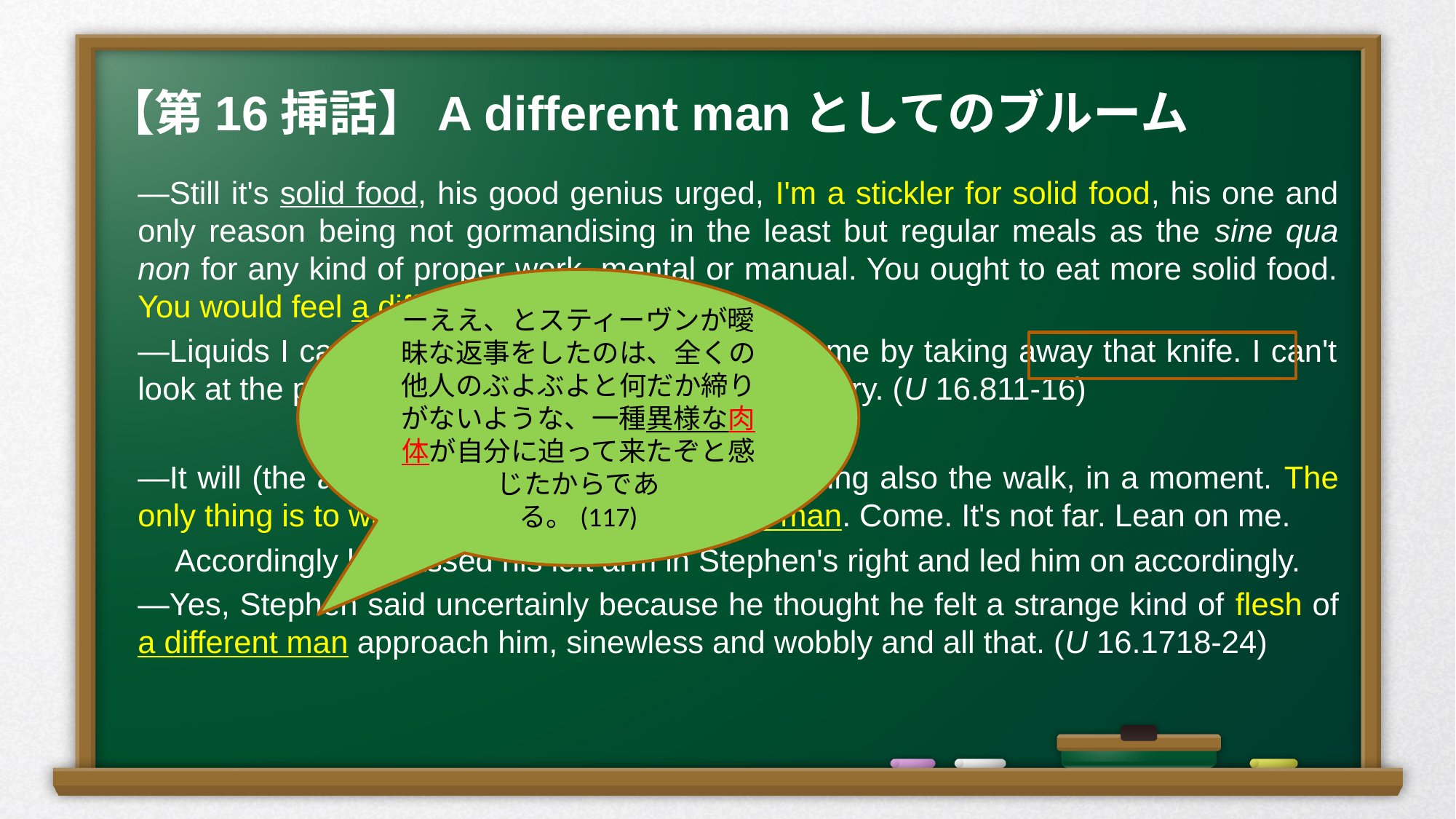

# 【第16挿話】A different manとしてのブルーム
—Still it's solid food, his good genius urged, I'm a stickler for solid food, his one and only reason being not gormandising in the least but regular meals as the sine qua non for any kind of proper work, mental or manual. You ought to eat more solid food. You would feel a different man.
—Liquids I can eat, Stephen said. But O, oblige me by taking away that knife. I can't look at the point of it. It reminds me of Roman history. (U 16.811-16)

—It will (the air) do you good, Bloom said, meaning also the walk, in a moment. The only thing is to walk then you'll feel a different man. Come. It's not far. Lean on me.
　Accordingly he passed his left arm in Stephen's right and led him on accordingly.
—Yes, Stephen said uncertainly because he thought he felt a strange kind of flesh of a different man approach him, sinewless and wobbly and all that. (U 16.1718-24)

ーええ、とスティーヴンが曖昧な返事をしたのは、全くの他人のぶよぶよと何だか締りがないような、一種異様な肉体が自分に迫って来たぞと感じたからであ
る。(117)